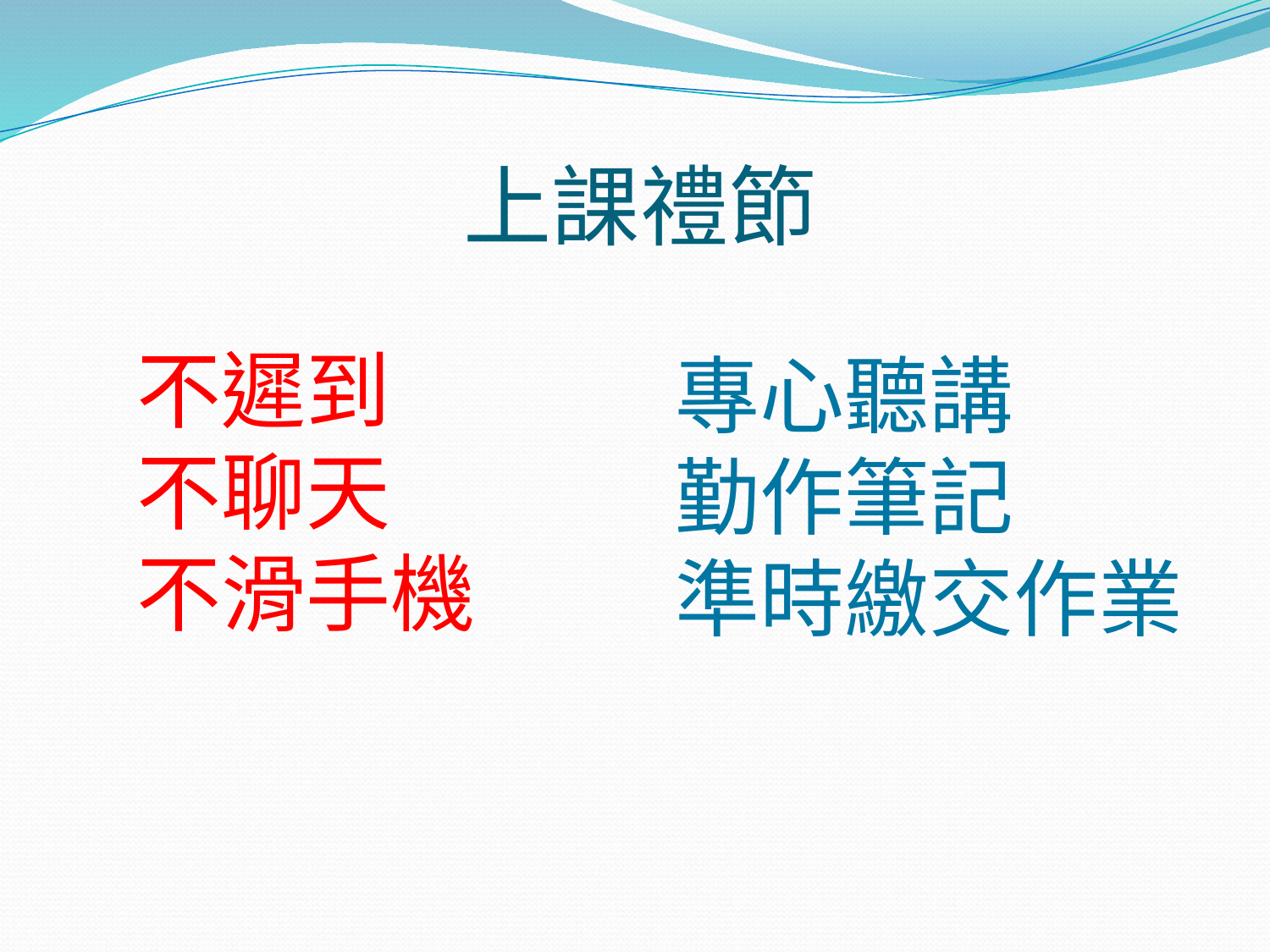

# 上課禮節
不遲到
不聊天
不滑手機
專心聽講
勤作筆記
準時繳交作業